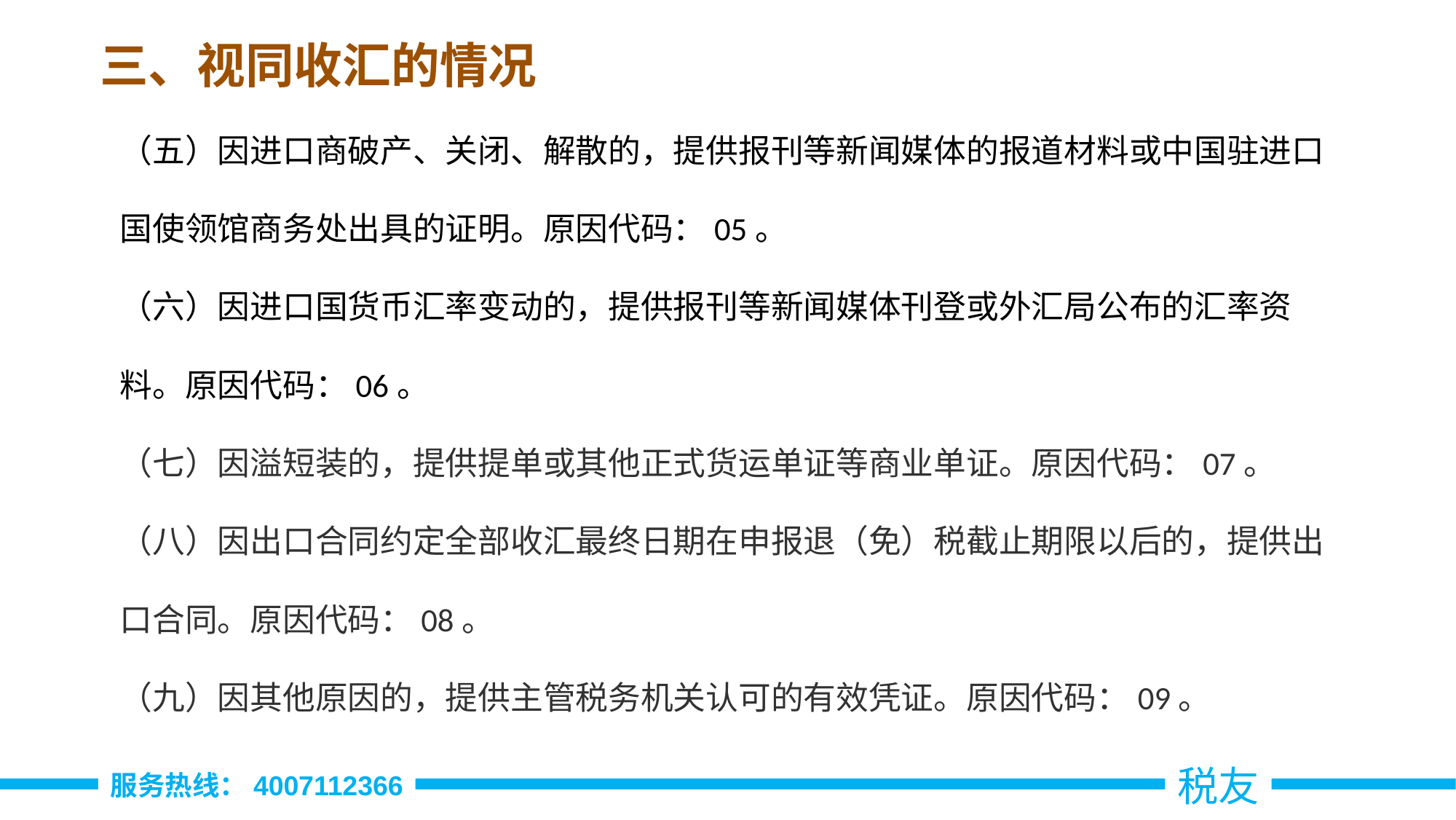

三、视同收汇的情况
（五）因进口商破产、关闭、解散的，提供报刊等新闻媒体的报道材料或中国驻进口国使领馆商务处出具的证明。原因代码：05。
（六）因进口国货币汇率变动的，提供报刊等新闻媒体刊登或外汇局公布的汇率资料。原因代码：06。
（七）因溢短装的，提供提单或其他正式货运单证等商业单证。原因代码：07。
（八）因出口合同约定全部收汇最终日期在申报退（免）税截止期限以后的，提供出口合同。原因代码：08。
（九）因其他原因的，提供主管税务机关认可的有效凭证。原因代码：09。